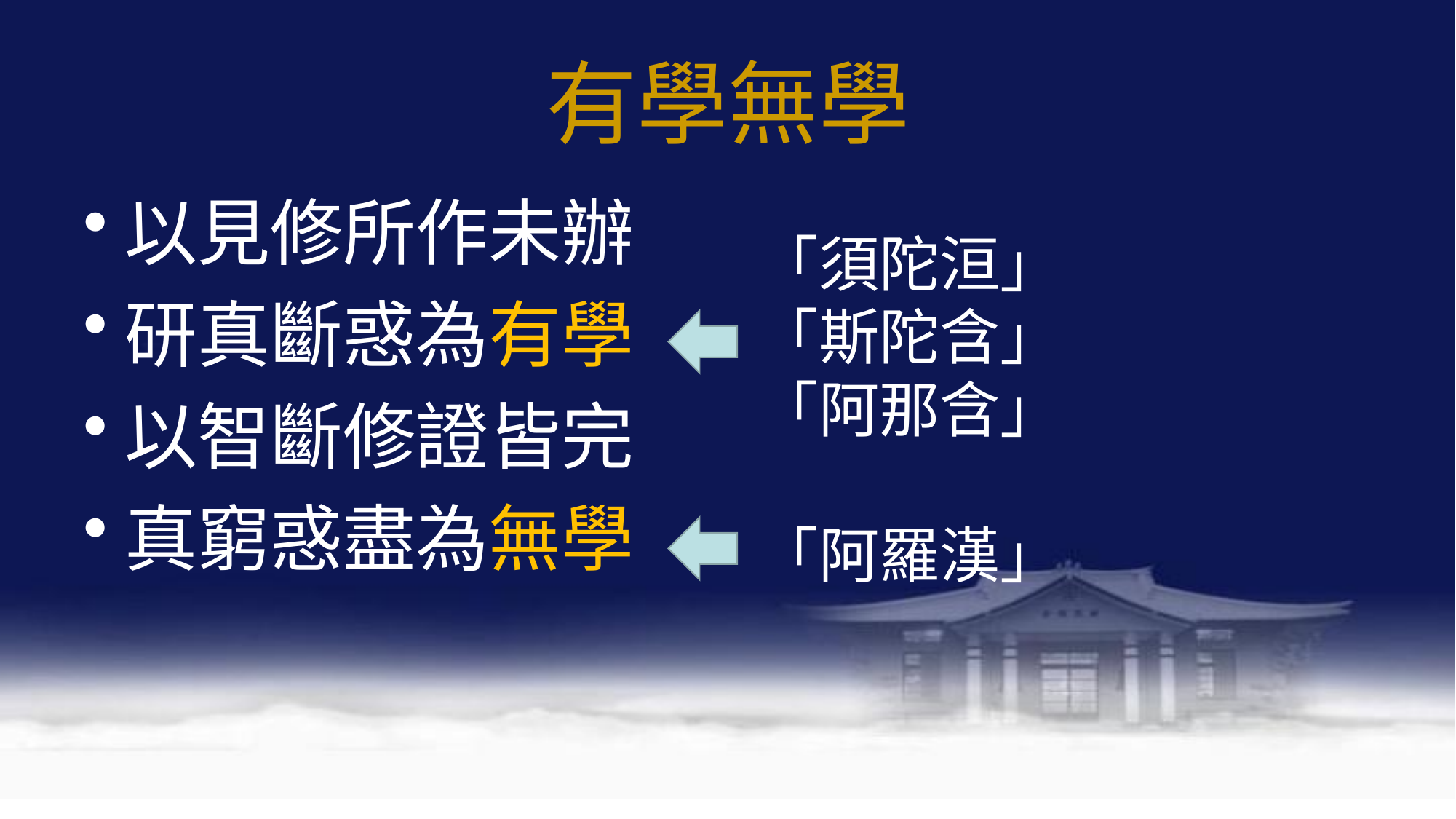

# 有學無學
以見修所作未辦
研真斷惑為有學
以智斷修證皆完
真窮惑盡為無學
「須陀洹」
「斯陀含」
「阿那含」

「阿羅漢」